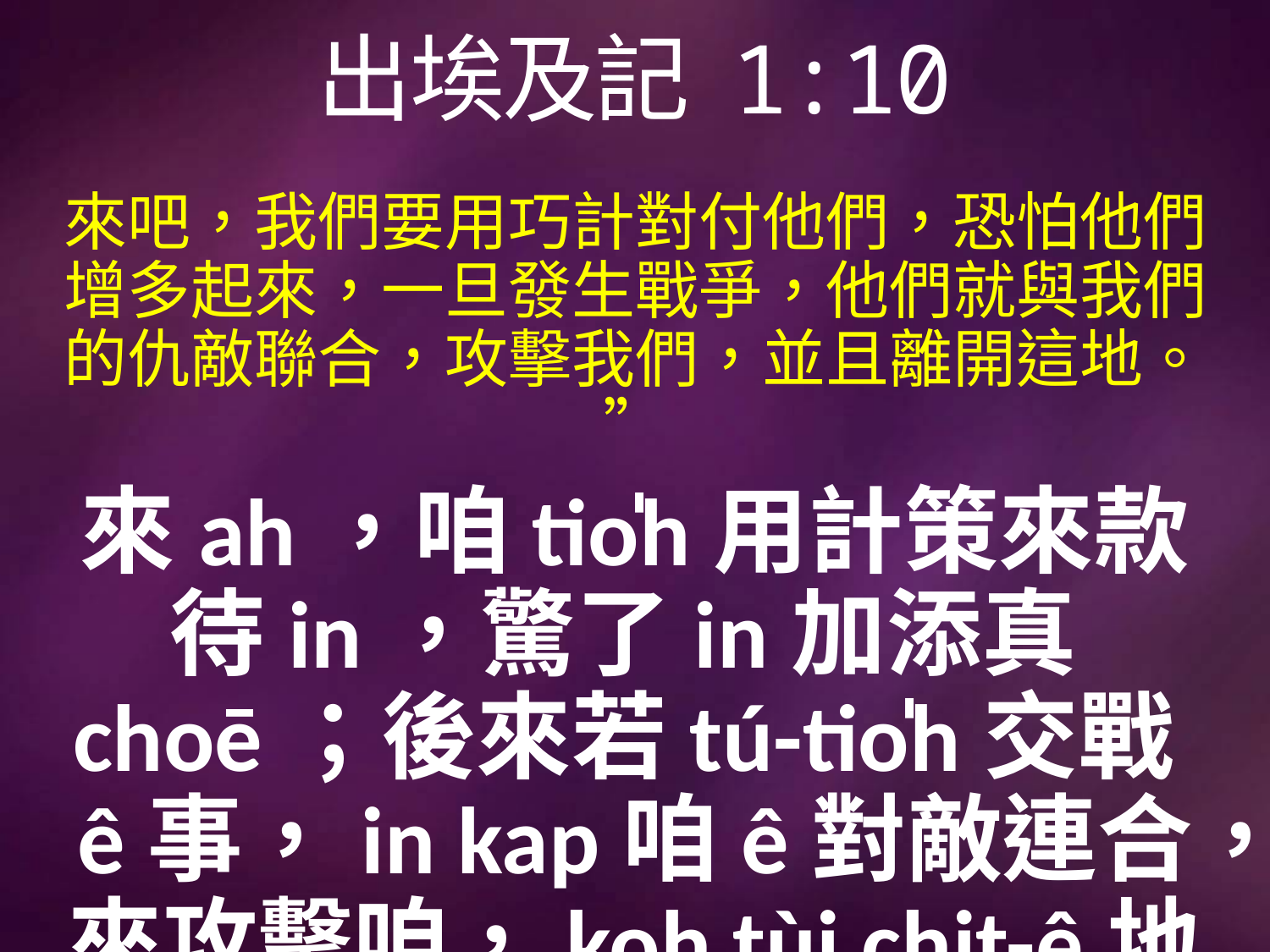

# 出埃及記 1:10
來吧，我們要用巧計對付他們，恐怕他們增多起來，一旦發生戰爭，他們就與我們的仇敵聯合，攻擊我們，並且離開這地。”
來ah，咱tio̍h用計策來款待in，驚了in加添真choē；後來若tú-tio̍h交戰ê事，in kap咱ê對敵連合，來攻擊咱，koh tùi chit-ê地上去。